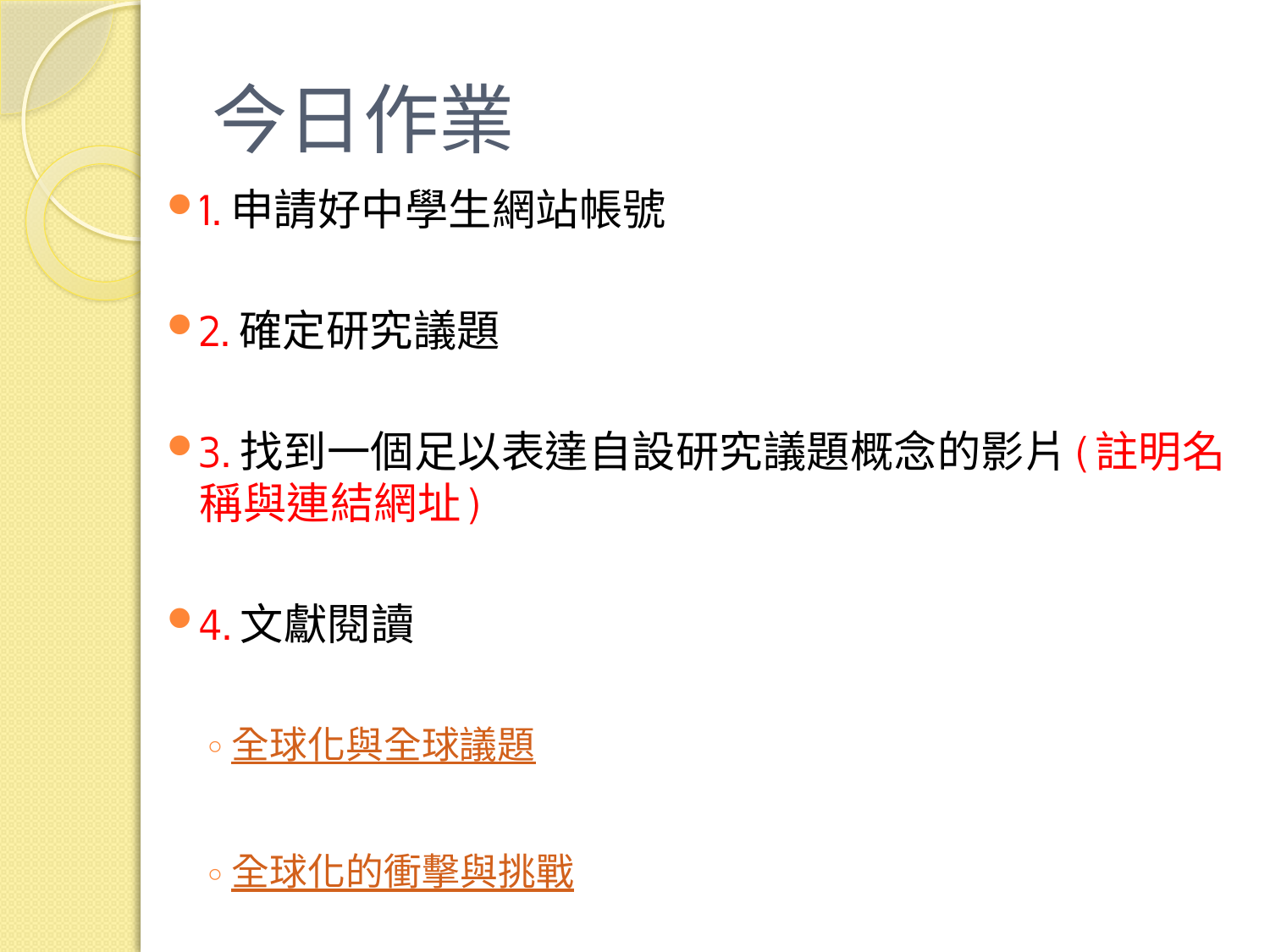

# 今日作業
1.申請好中學生網站帳號

2.確定研究議題

3.找到一個足以表達自設研究議題概念的影片(註明名稱與連結網址)

4.文獻閱讀

全球化與全球議題

全球化的衝擊與挑戰